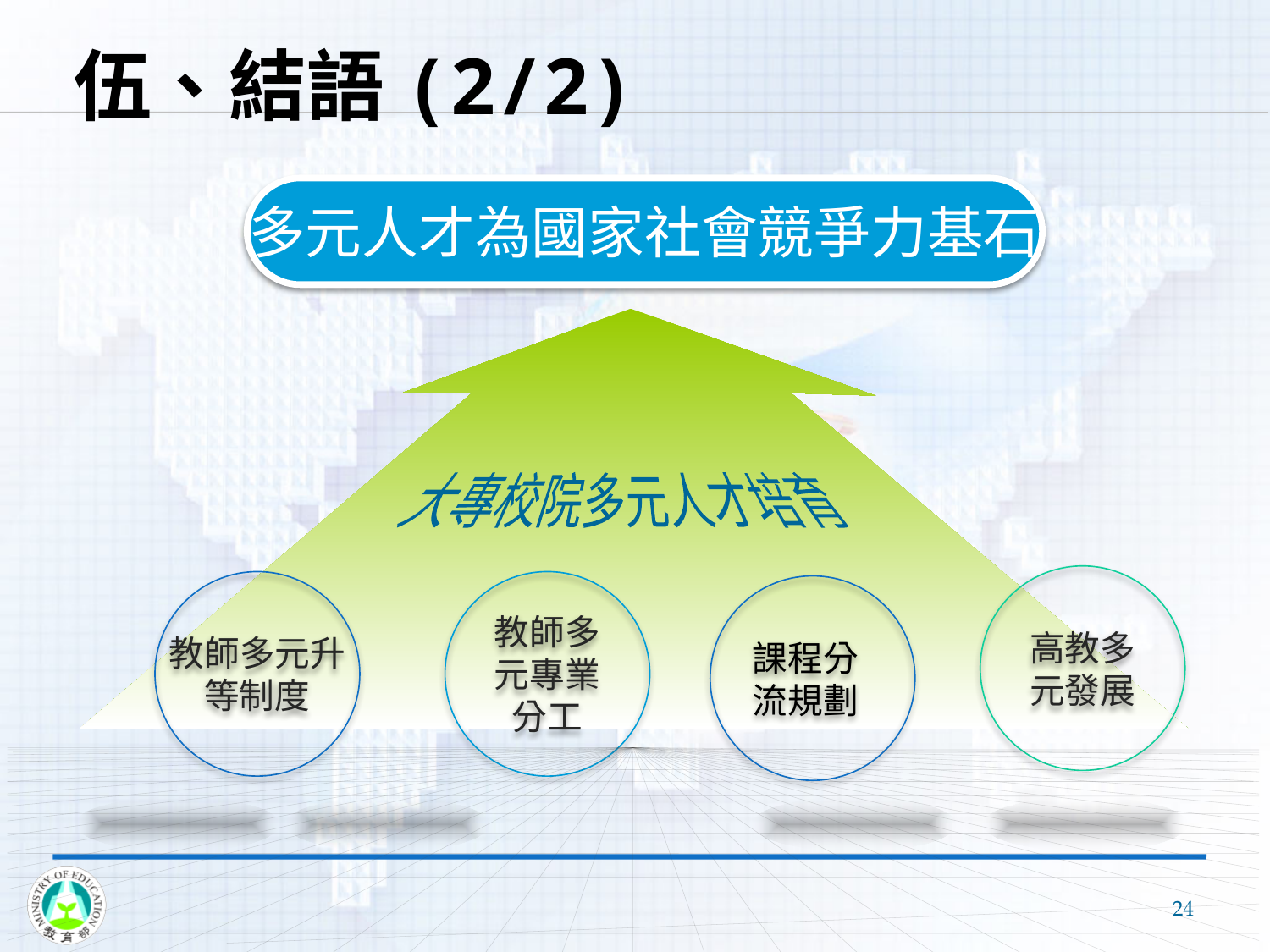

伍、結語(2/2)

多元人才為國家社會競爭力基石

大專校院多元人才培育
高教多元發展
教師多元升
等制度
教師多元專業分工
課程分流規劃

24